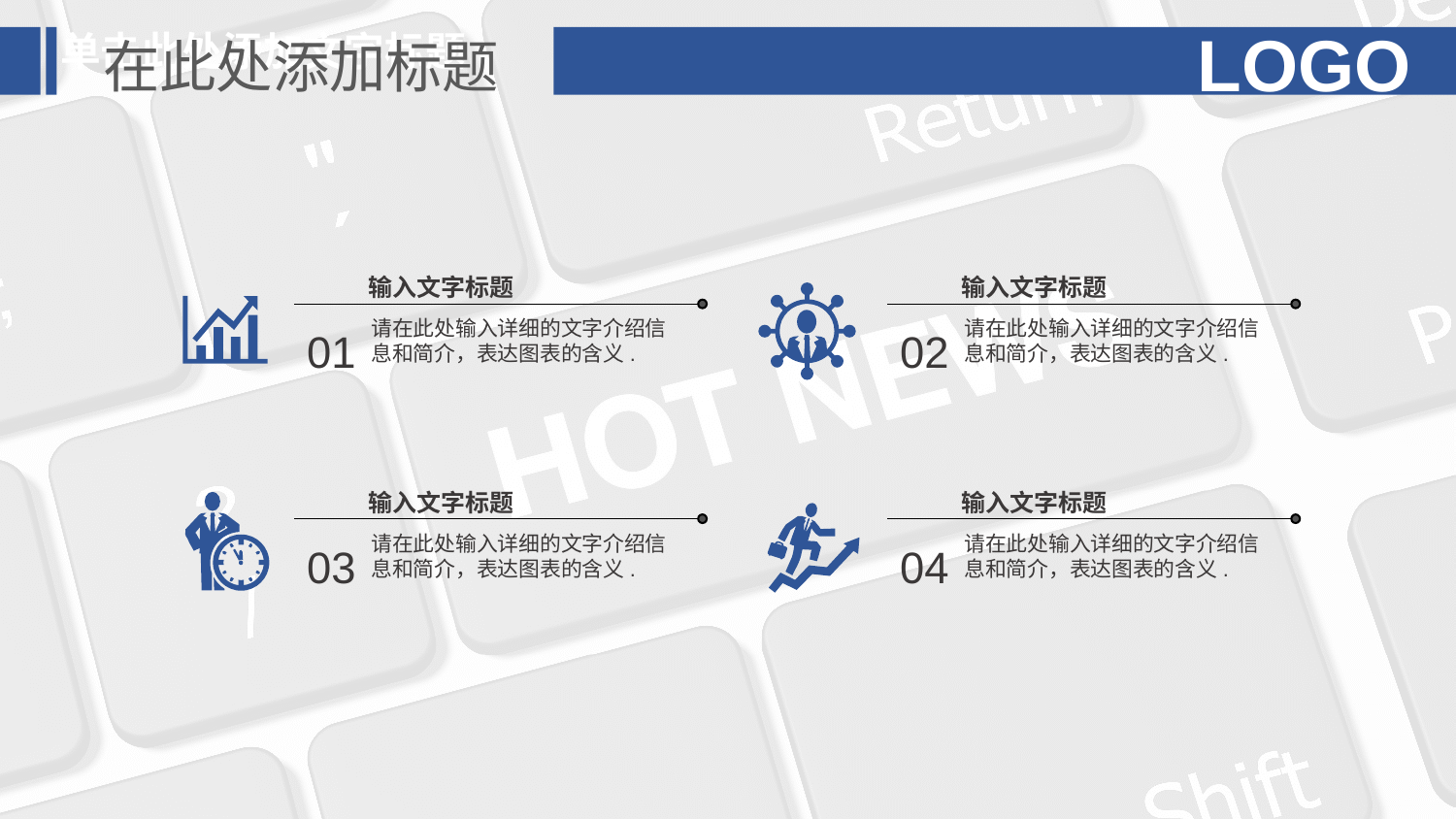

输入文字标题
输入文字标题

请在此处输入详细的文字介绍信息和简介，表达图表的含义.
请在此处输入详细的文字介绍信息和简介，表达图表的含义.

01
02
输入文字标题
输入文字标题

请在此处输入详细的文字介绍信息和简介，表达图表的含义.
请在此处输入详细的文字介绍信息和简介，表达图表的含义.
03
04